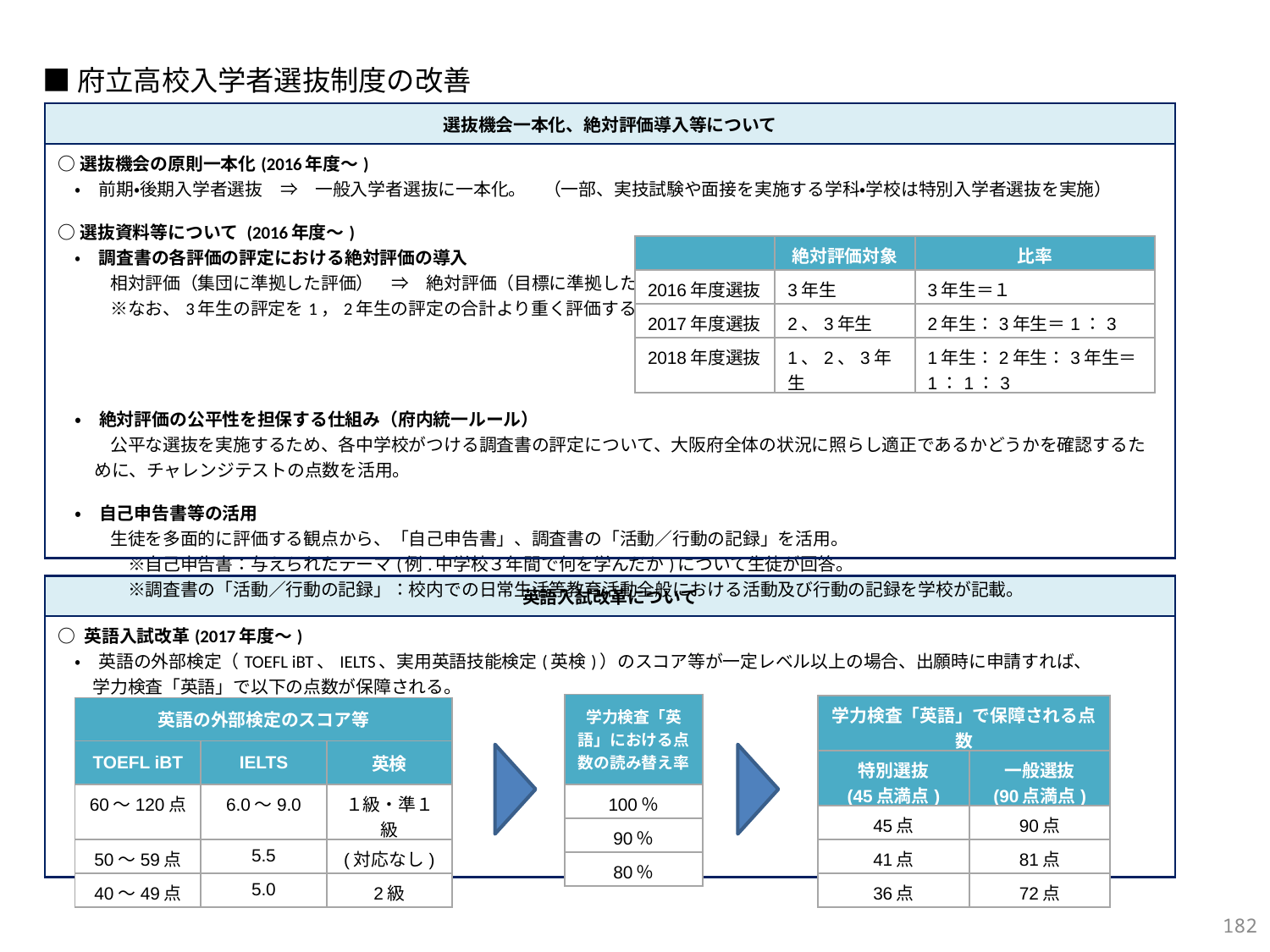

■府立高校入学者選抜制度の改善
| 選抜機会一本化、絶対評価導入等について |
| --- |
| ○選抜機会の原則一本化(2016年度～) 　・　前期・後期入学者選抜　⇒　一般入学者選抜に一本化。　（一部、実技試験や面接を実施する学科・学校は特別入学者選抜を実施） ○選抜資料等について (2016年度～) 　・　調査書の各評価の評定における絶対評価の導入 　　　相対評価（集団に準拠した評価）　⇒　絶対評価（目標に準拠した評価） 　　　※なお、3年生の評定を1，2年生の評定の合計より重く評価する。 　　　 　 　・　絶対評価の公平性を担保する仕組み（府内統一ルール） 　　　公平な選抜を実施するため、各中学校がつける調査書の評定について、大阪府全体の状況に照らし適正であるかどうかを確認するために、チャレンジテストの点数を活用。 　・　自己申告書等の活用 　　　生徒を多面的に評価する観点から、「自己申告書」、調査書の「活動／行動の記録」を活用。 　　　　※自己申告書：与えられたテーマ(例.中学校３年間で何を学んだか)について生徒が回答。 　　　　※調査書の「活動／行動の記録」：校内での日常生活等教育活動全般における活動及び行動の記録を学校が記載。 |
|  | 絶対評価対象 | 比率 |
| --- | --- | --- |
| 2016年度選抜 | 3年生 | 3年生＝１ |
| 2017年度選抜 | 2、3年生 | 2年生：3年生＝1：3 |
| 2018年度選抜 | 1、2、3年生 | 1年生：2年生：3年生＝1：1：3 |
| 英語入試改革について |
| --- |
| ○ 英語入試改革(2017年度～) 　・　英語の外部検定（TOEFL iBT、IELTS、実用英語技能検定(英検)）のスコア等が一定レベル以上の場合、出願時に申請すれば、 　　学力検査「英語」で以下の点数が保障される。 |
| 学力検査「英語」における点数の読み替え率 |
| --- |
| 100％ |
| 90％ |
| 80％ |
| 学力検査「英語」で保障される点数 |  |
| --- | --- |
| 特別選抜 (45点満点) | 一般選抜 (90点満点) |
| 45点 | 90点 |
| 41点 | 81点 |
| 36点 | 72点 |
| 英語の外部検定のスコア等 |  |  |
| --- | --- | --- |
| TOEFL iBT | IELTS | 英検 |
| 60～120点 | 6.0～9.0 | １級・準１級 |
| 50～59点 | 5.5 | (対応なし) |
| 40～49点 | 5.0 | 2級 |

182